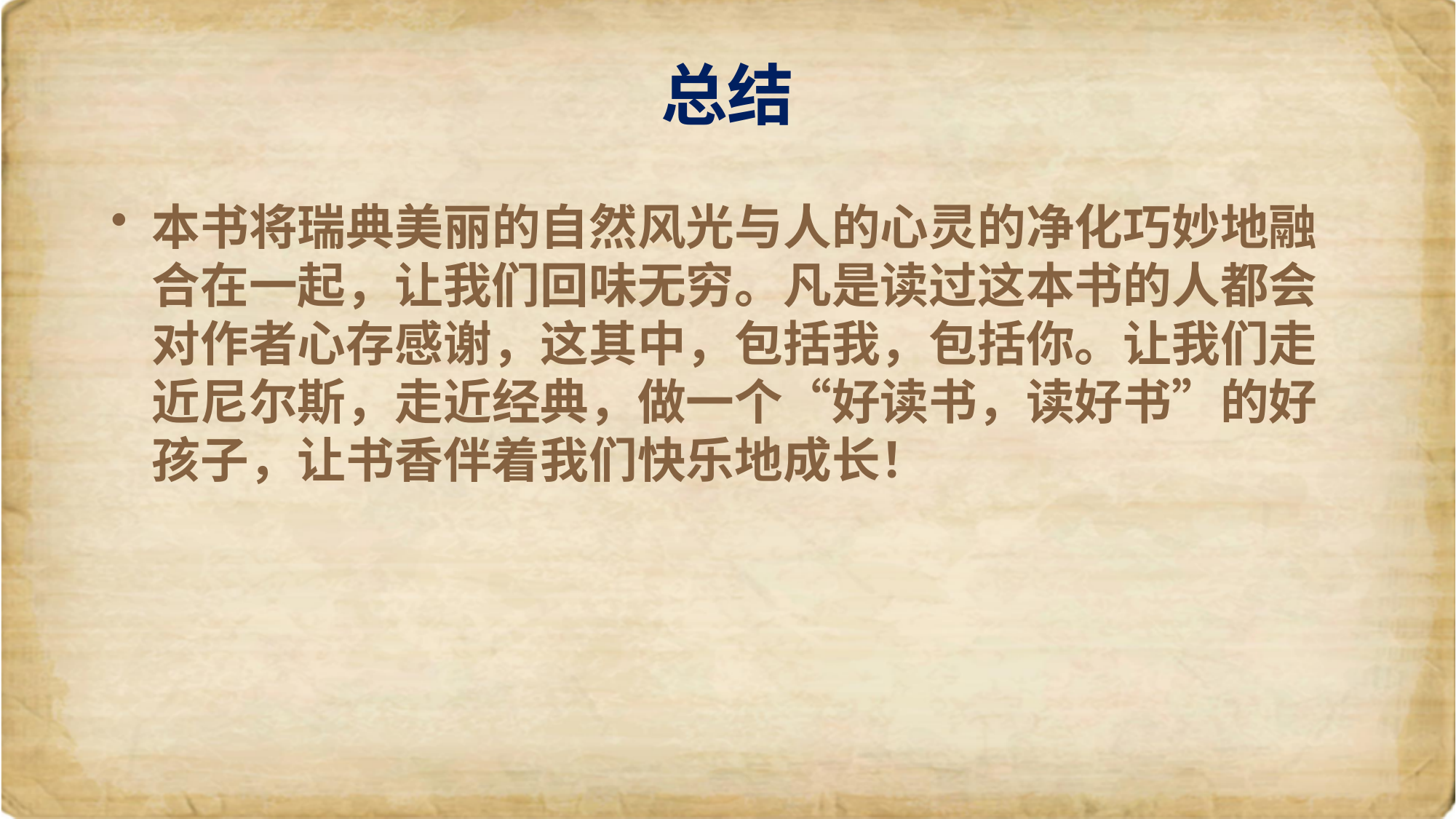

# 总结
本书将瑞典美丽的自然风光与人的心灵的净化巧妙地融合在一起，让我们回味无穷。凡是读过这本书的人都会对作者心存感谢，这其中，包括我，包括你。让我们走近尼尔斯，走近经典，做一个“好读书，读好书”的好孩子，让书香伴着我们快乐地成长！